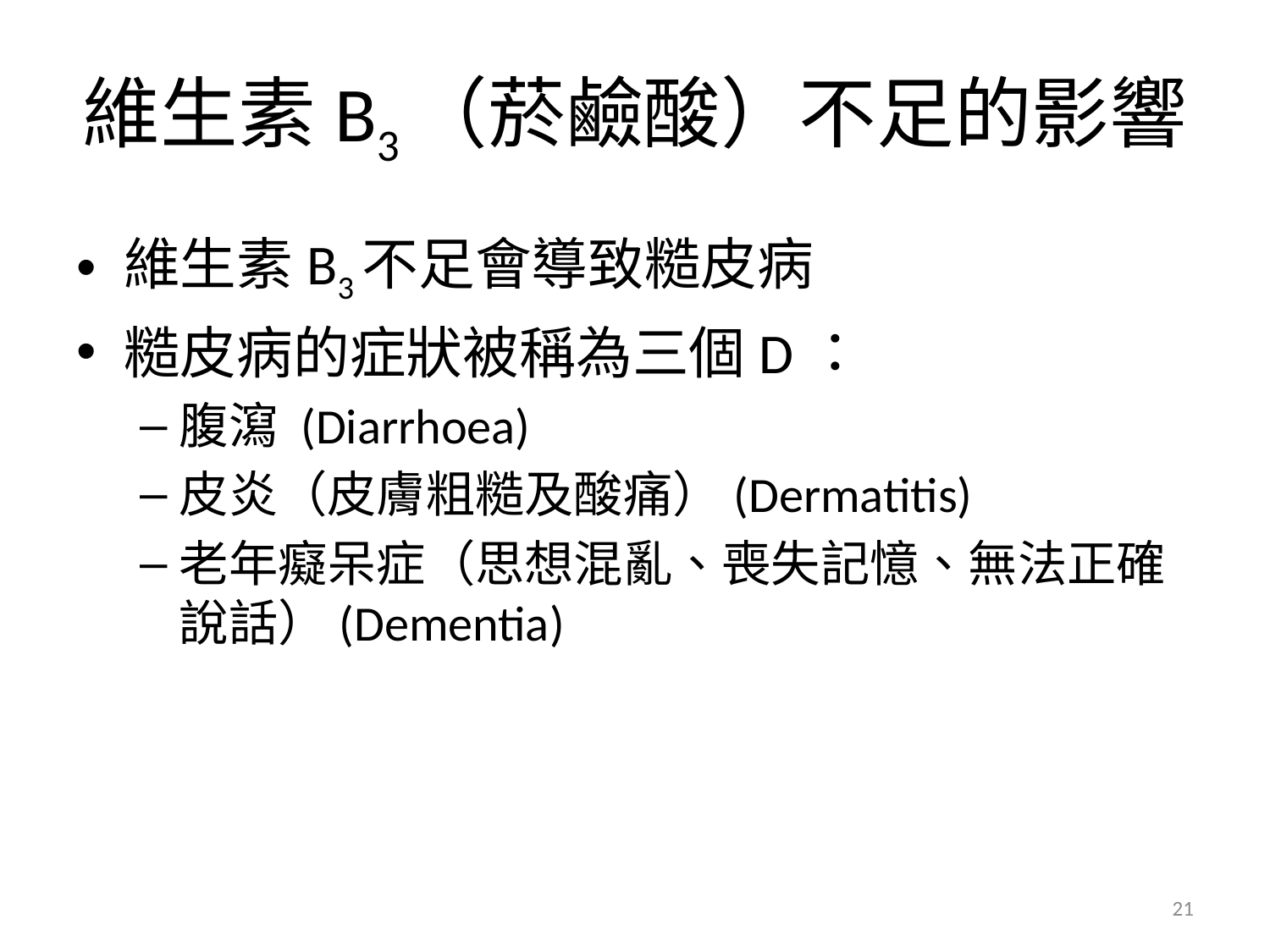

# 維生素B3（菸鹼酸）不足的影響
維生素B3不足會導致糙皮病
糙皮病的症狀被稱為三個D：
腹瀉 (Diarrhoea)
皮炎（皮膚粗糙及酸痛）(Dermatitis)
老年癡呆症（思想混亂、喪失記憶、無法正確說話）(Dementia)
21